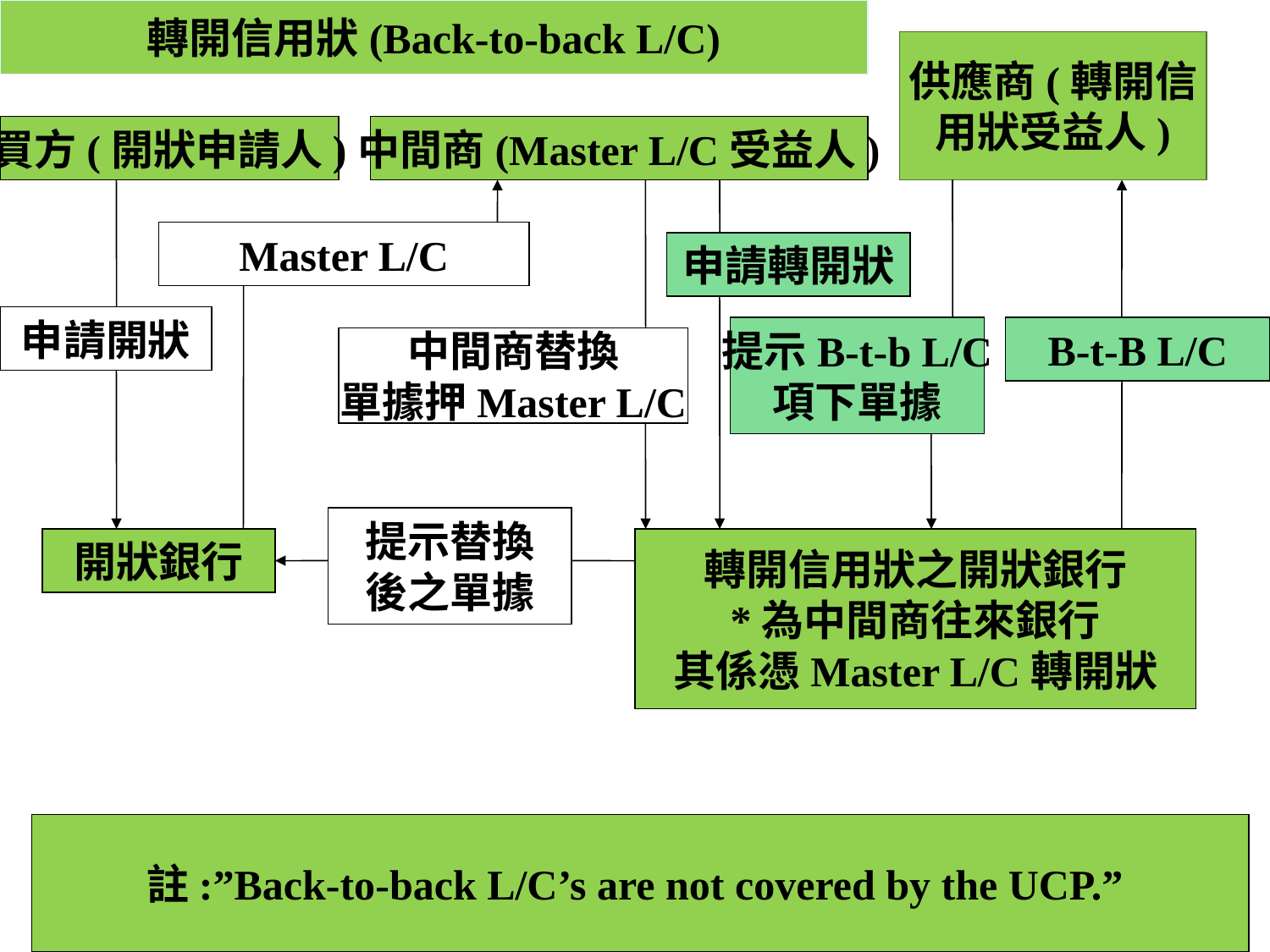

轉開信用狀(Back-to-back L/C)
供應商(轉開信
用狀受益人)
買方(開狀申請人)
中間商(Master L/C受益人)

Master L/C
申請轉開狀

申請開狀
提示B-t-b L/C
項下單據
B-t-B L/C
中間商替換
單據押Master L/C

提示替換
後之單據
開狀銀行
轉開信用狀之開狀銀行
*為中間商往來銀行
其係憑Master L/C轉開狀

註:”Back-to-back L/C’s are not covered by the UCP.”
275